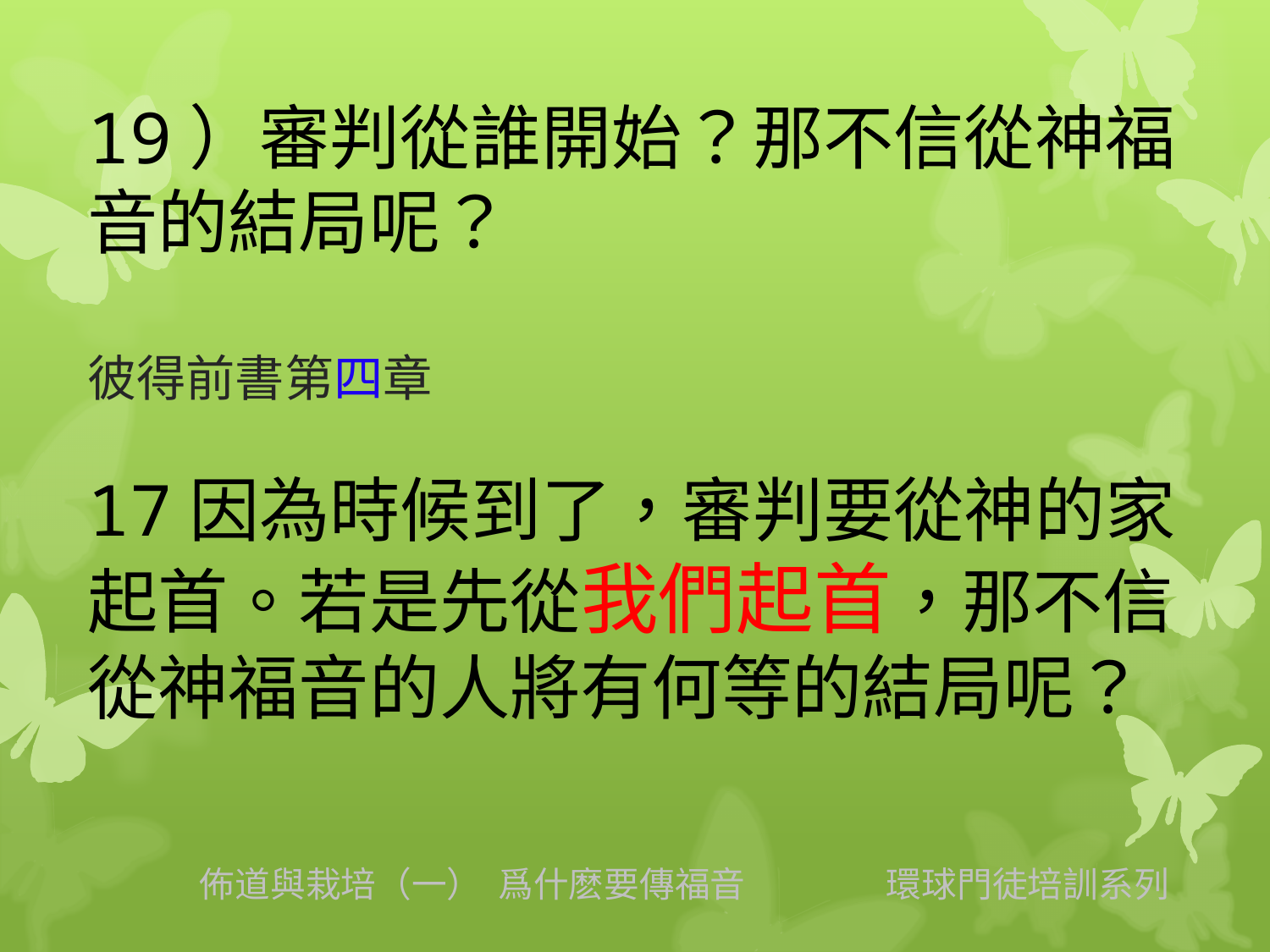

19）審判從誰開始？那不信從神福音的結局呢？

彼得前書第四章

17因為時候到了，審判要從神的家起首。若是先從我們起首，那不信從神福音的人將有何等的結局呢？